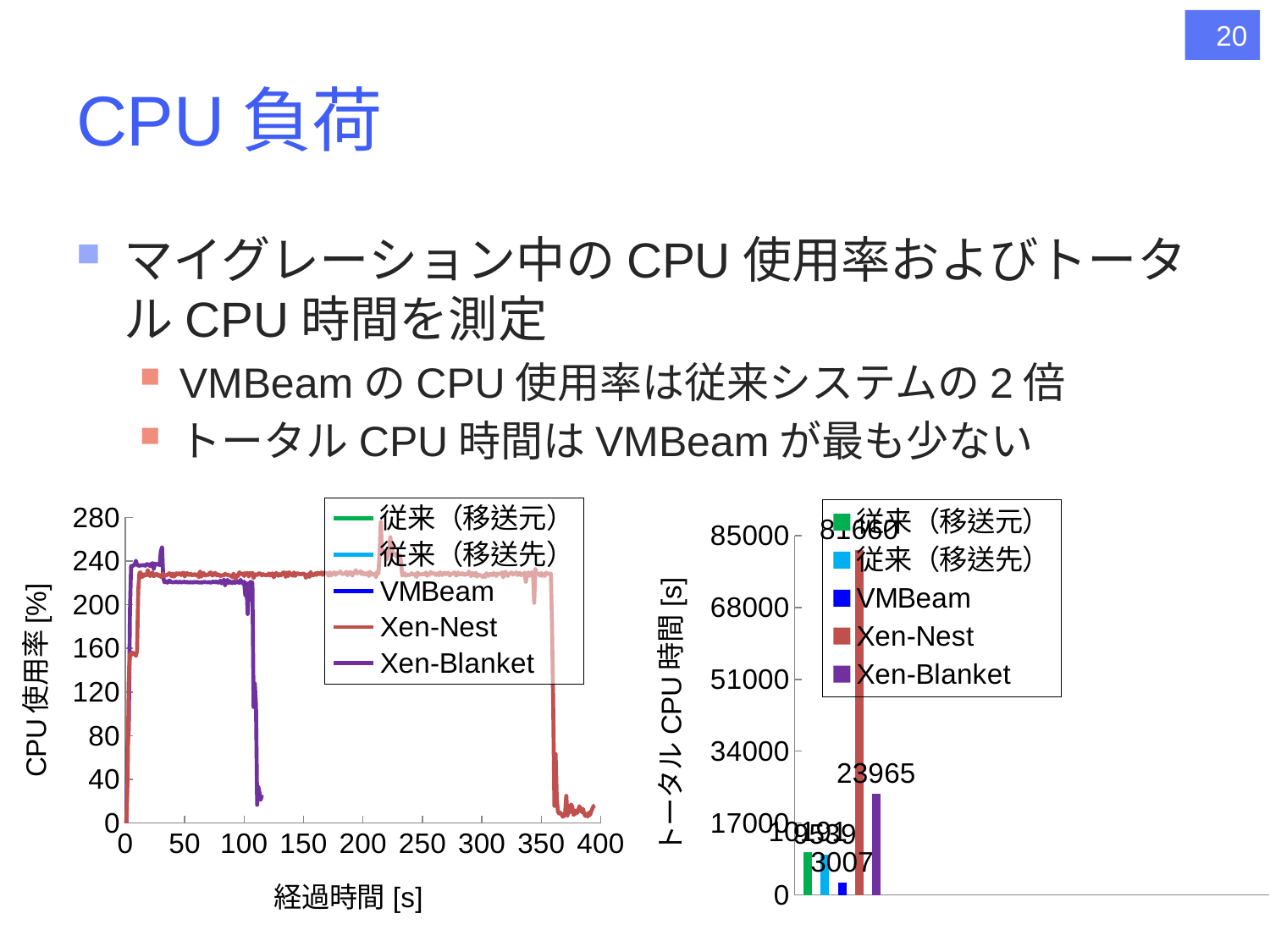

20
# CPU負荷
マイグレーション中のCPU使用率およびトータルCPU時間を測定
VMBeamのCPU使用率は従来システムの2倍
トータルCPU時間はVMBeamが最も少ない

### Chart

| Category | 従来（移送元） | 従来（移送先） | VMBeam | Xen-Nest | Xen-Blanket |
|---|---|---|---|---|---|

[unsupported chart]